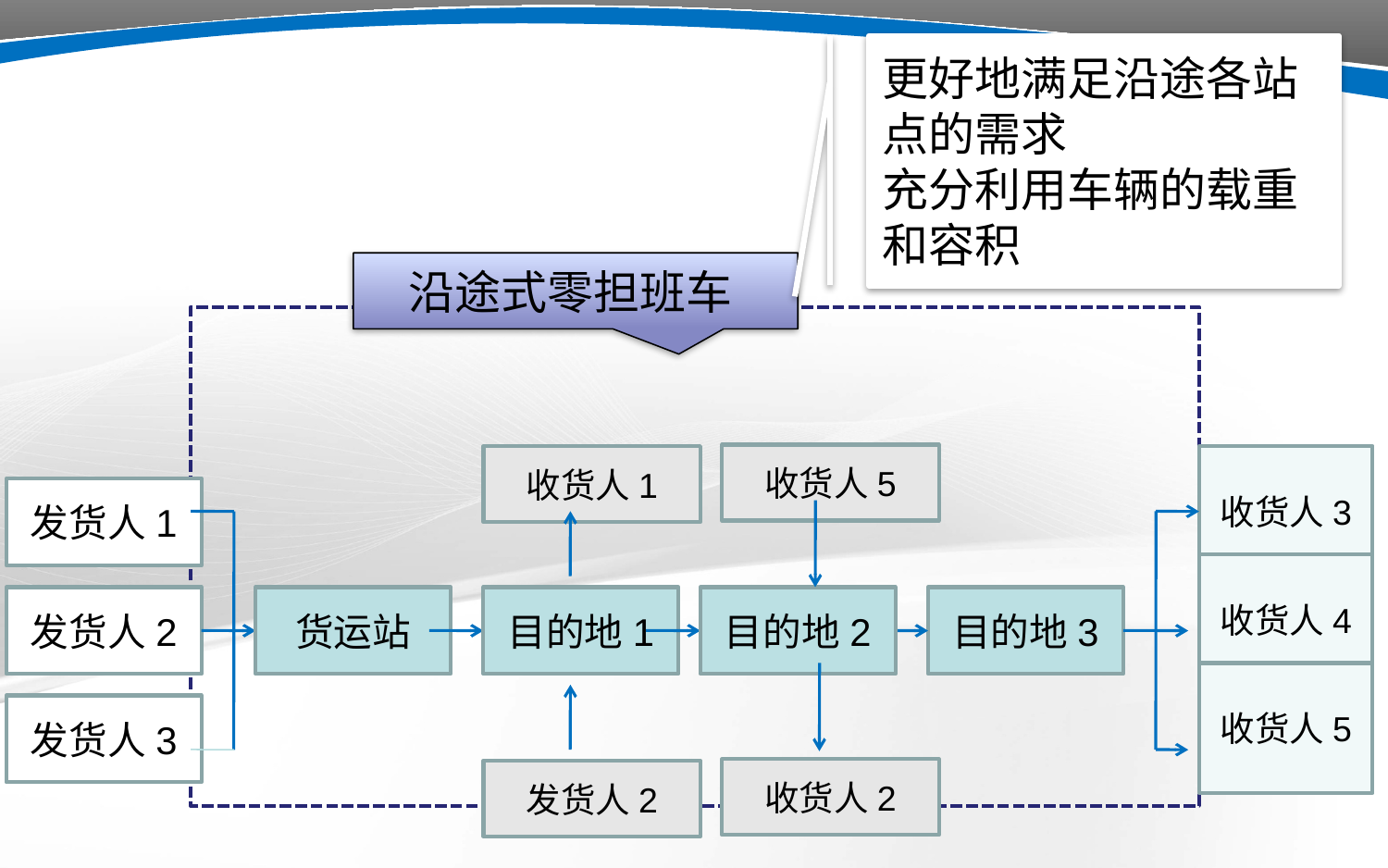

更好地满足沿途各站点的需求
充分利用车辆的载重和容积
沿途式零担班车

收货人5
收货人1
收货人3
发货人1
收货人4
发货人2
货运站
目的地1
目的地2
目的地3
收货人5
发货人3
收货人2
发货人2